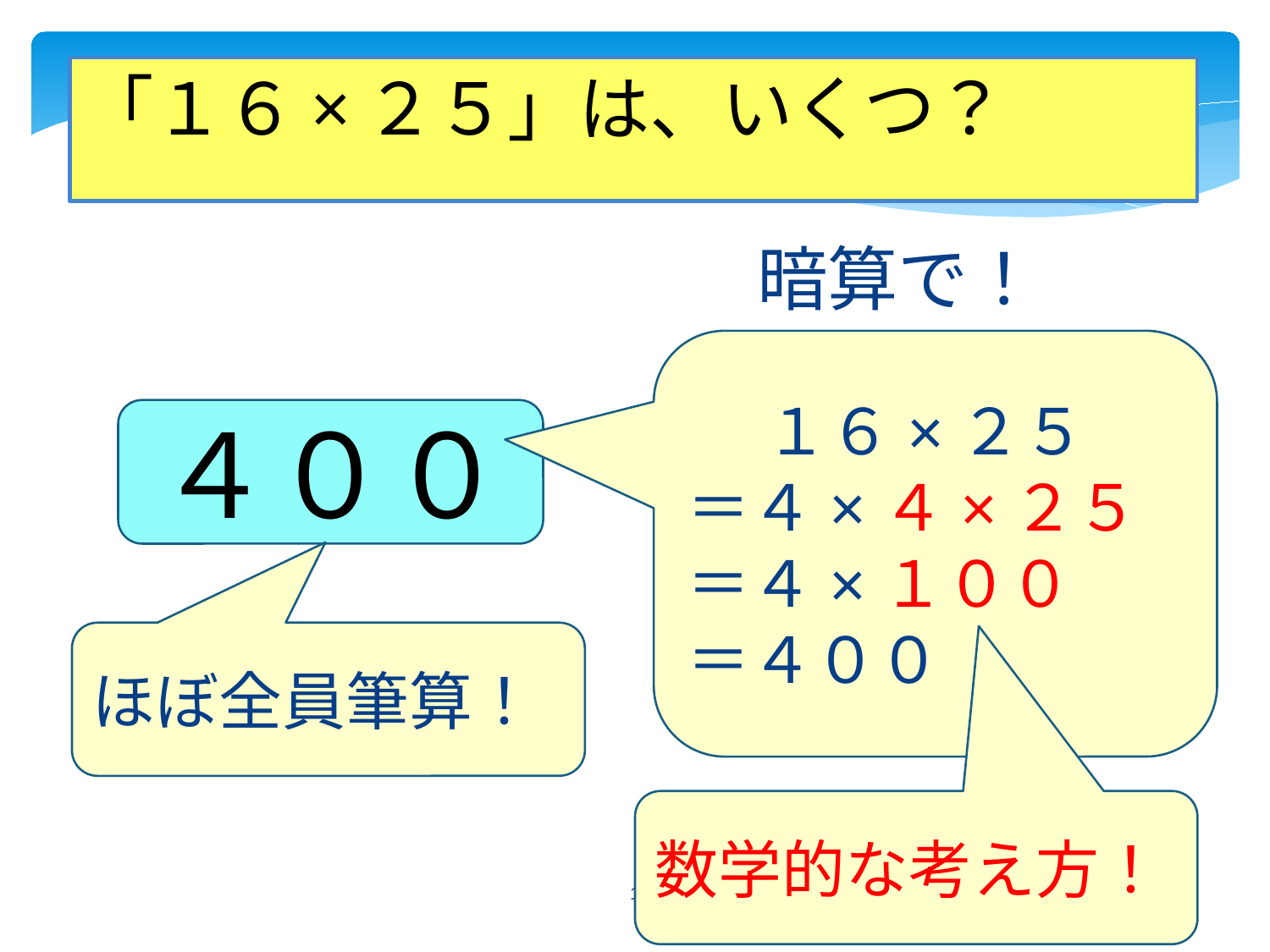

「１６×２５」は、いくつ？
暗算で！
　 １６×２５
＝４×４×２５
＝４×１００
＝４００
４００
ほぼ全員筆算！
数学的な考え方！
1